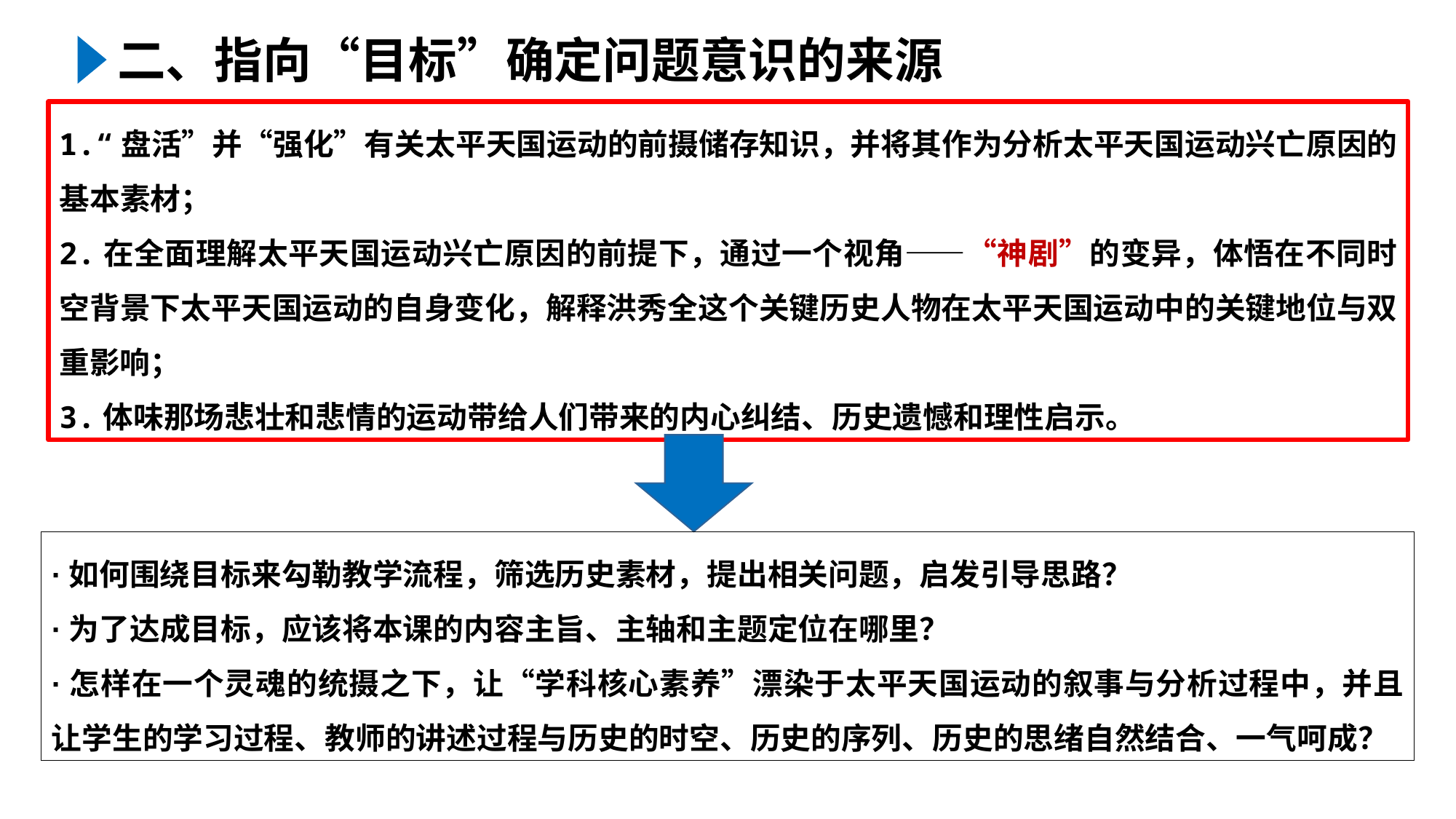

二、指向“目标”确定问题意识的来源

1.“盘活”并“强化”有关太平天国运动的前摄储存知识，并将其作为分析太平天国运动兴亡原因的基本素材；
2.在全面理解太平天国运动兴亡原因的前提下，通过一个视角——“神剧”的变异，体悟在不同时空背景下太平天国运动的自身变化，解释洪秀全这个关键历史人物在太平天国运动中的关键地位与双重影响；
3.体味那场悲壮和悲情的运动带给人们带来的内心纠结、历史遗憾和理性启示。

·如何围绕目标来勾勒教学流程，筛选历史素材，提出相关问题，启发引导思路？
·为了达成目标，应该将本课的内容主旨、主轴和主题定位在哪里？
·怎样在一个灵魂的统摄之下，让“学科核心素养”漂染于太平天国运动的叙事与分析过程中，并且让学生的学习过程、教师的讲述过程与历史的时空、历史的序列、历史的思绪自然结合、一气呵成？